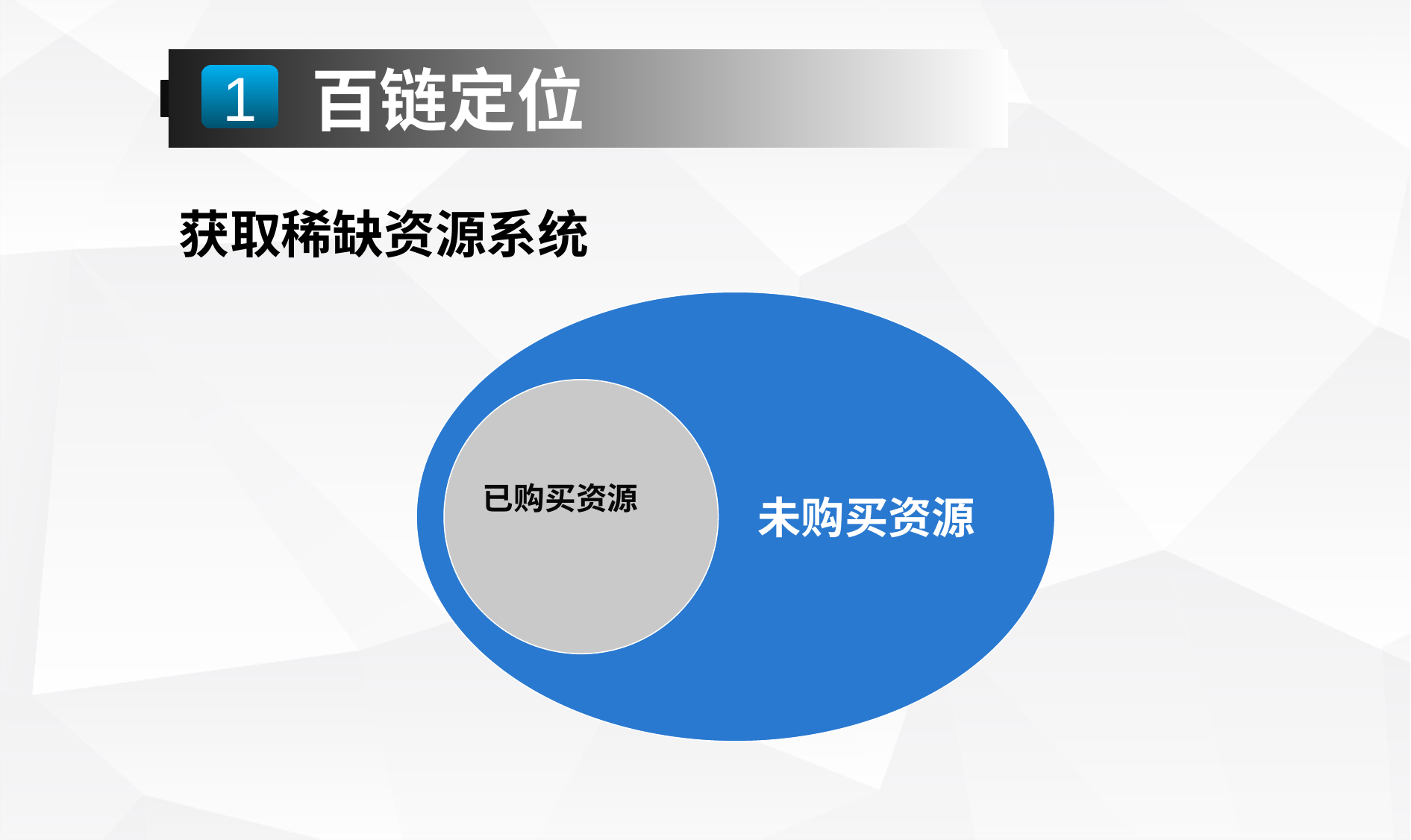

# 标题
百链定位

1
获取稀缺资源系统

已购买资源
未购买资源